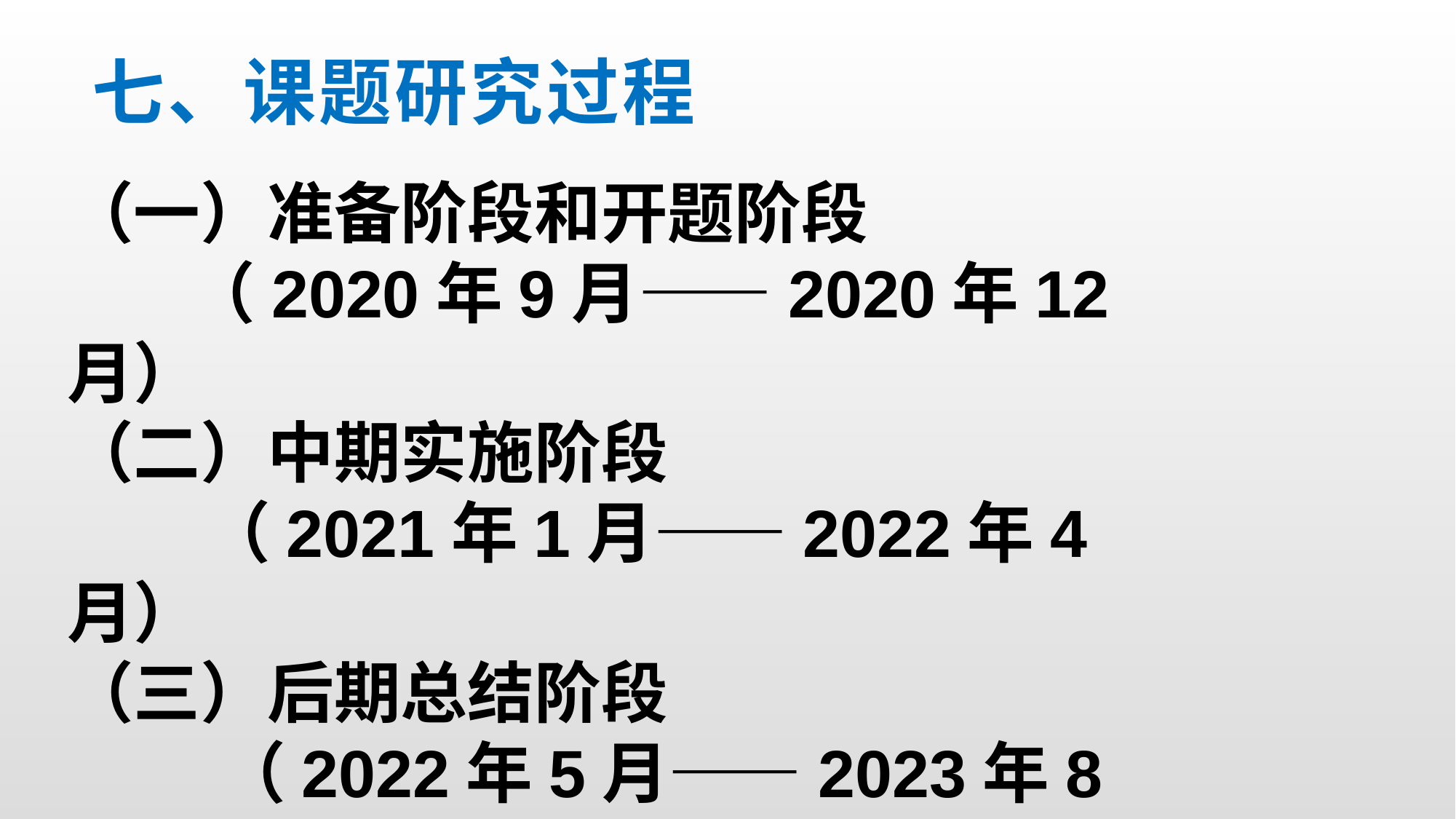

# 七、课题研究过程
（一）准备阶段和开题阶段
       （2020年9月——2020年12月）
（二）中期实施阶段
        （2021年1月——2022年4月）
（三）后期总结阶段
         （2022年5月——2023年8月）